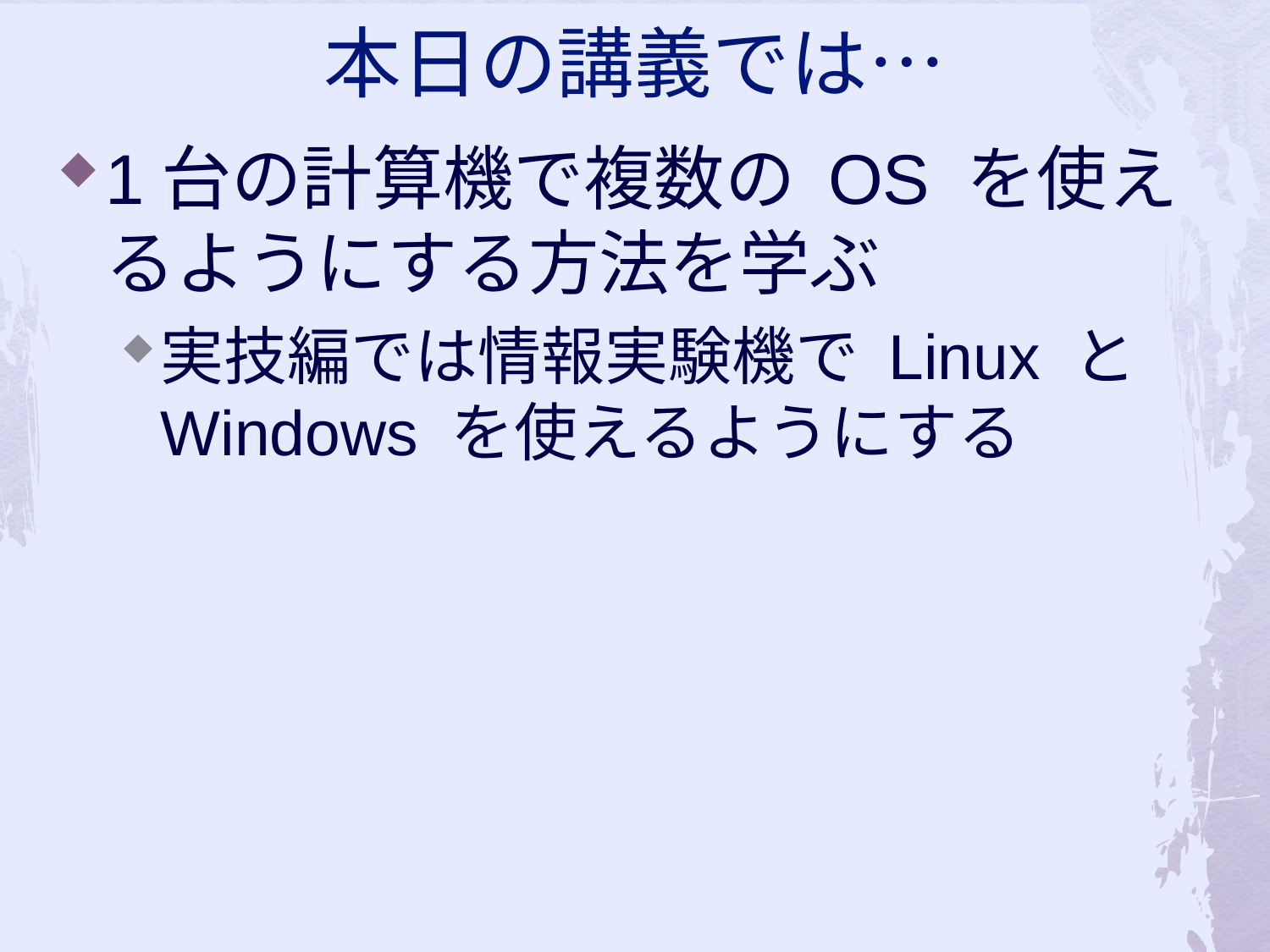

# 本日の講義では…
1台の計算機で複数の OS を使えるようにする方法を学ぶ
実技編では情報実験機で Linux と Windows を使えるようにする